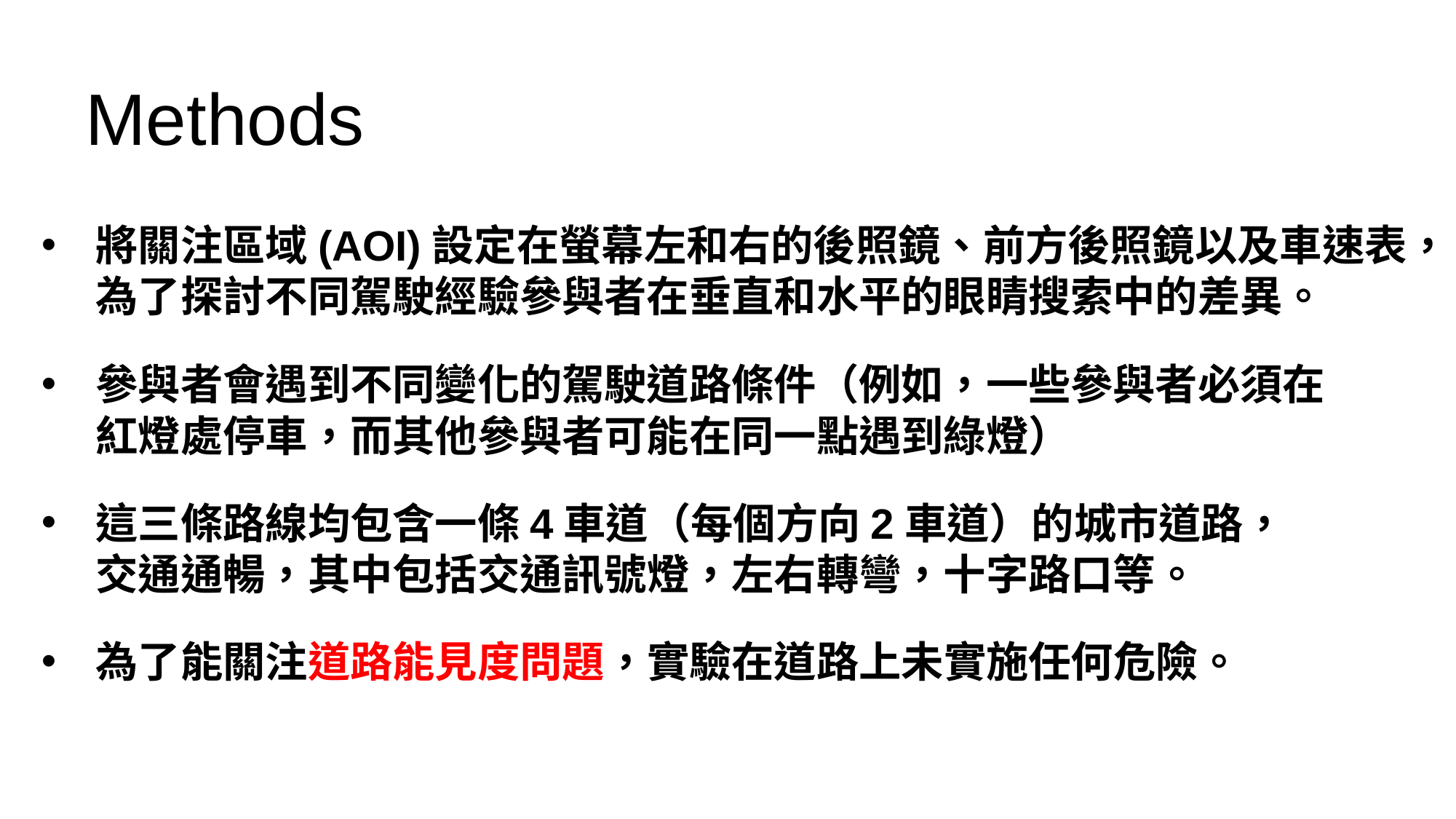

Methods
將關注區域(AOI)設定在螢幕左和右的後照鏡、前方後照鏡以及車速表，為了探討不同駕駛經驗參與者在垂直和水平的眼睛搜索中的差異。
參與者會遇到不同變化的駕駛道路條件（例如，一些參與者必須在紅燈處停車，而其他參與者可能在同一點遇到綠燈）
這三條路線均包含一條4車道（每個方向2車道）的城市道路，交通通暢，其中包括交通訊號燈，左右轉彎，十字路口等。
為了能關注道路能見度問題，實驗在道路上未實施任何危險。